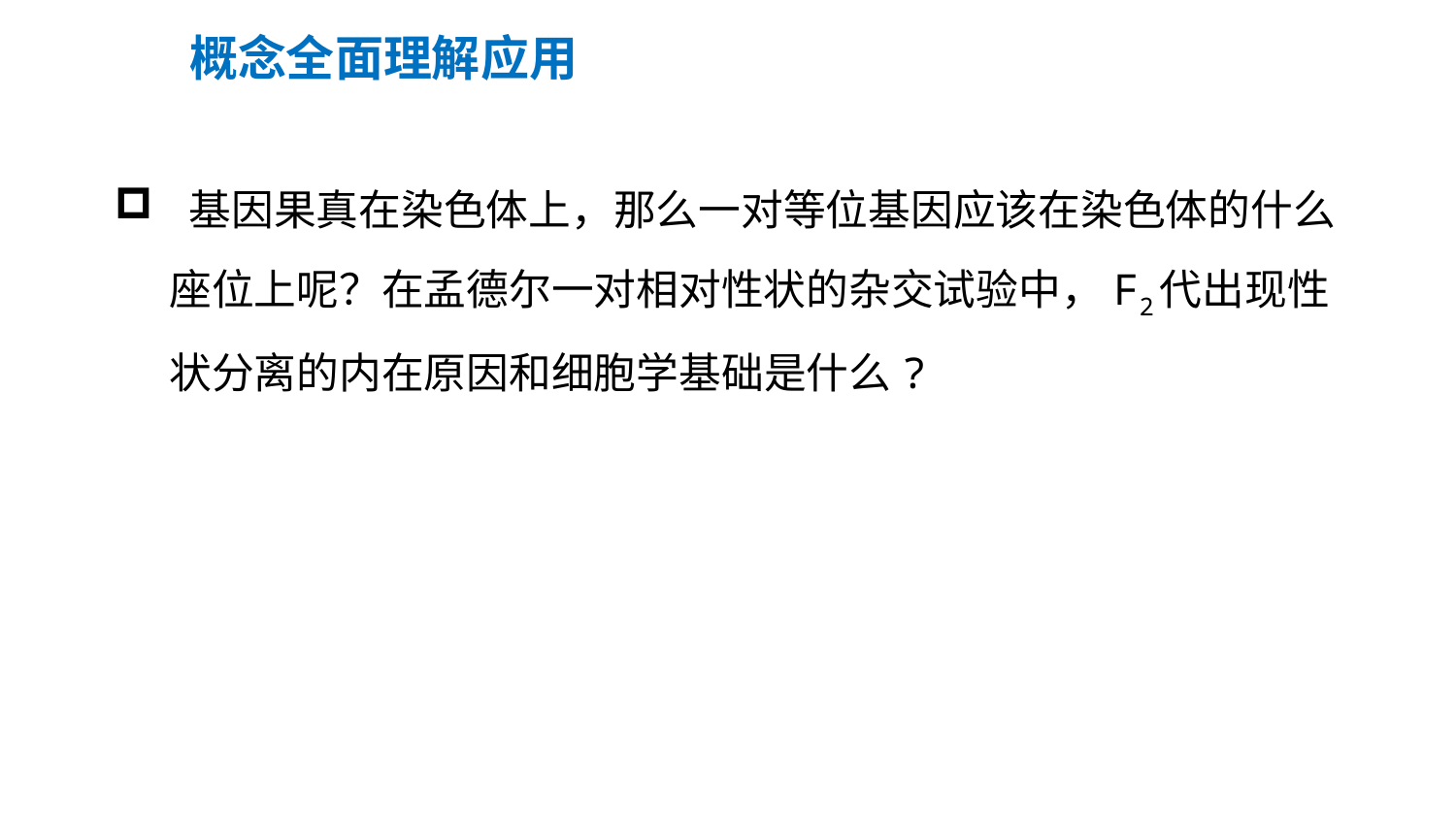

# 概念全面理解应用
 基因果真在染色体上，那么一对等位基因应该在染色体的什么座位上呢？在孟德尔一对相对性状的杂交试验中，F2代出现性状分离的内在原因和细胞学基础是什么?